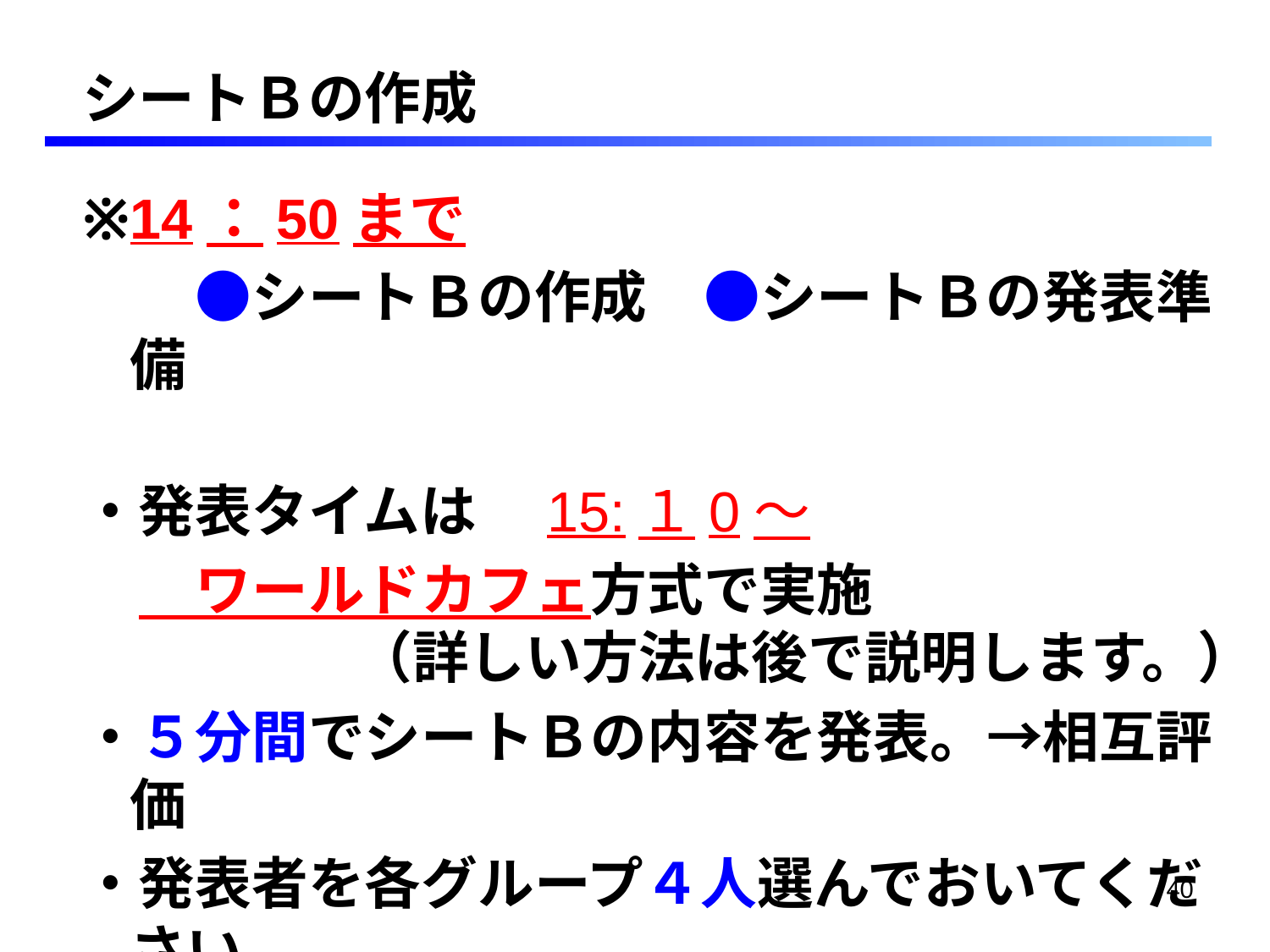

シートＢの作成

※14：50まで
　　●シートＢの作成　●シートＢの発表準備
・発表タイムは　15:１0～
　　ワールドカフェ方式で実施
　　　　（詳しい方法は後で説明します。）
・５分間でシートＢの内容を発表。→相互評価
・発表者を各グループ４人選んでおいてください。
　　　　　（同じ内容の発表を４回行います。）

40